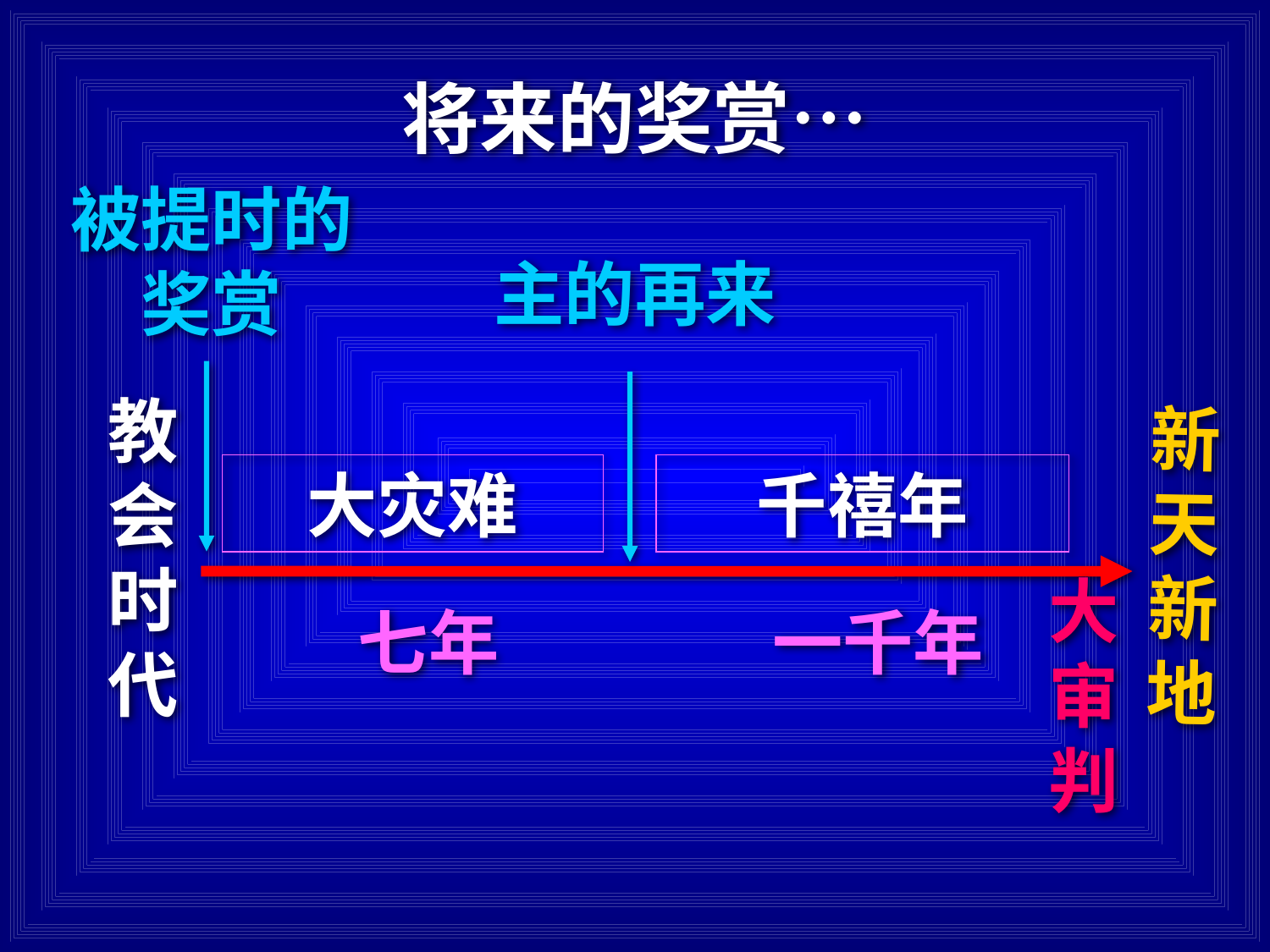

将来的奖赏…
被提时的奖赏
主的再来

教
会
时
代
新天新地
大灾难
千禧年
大
审
判

七年
一千年